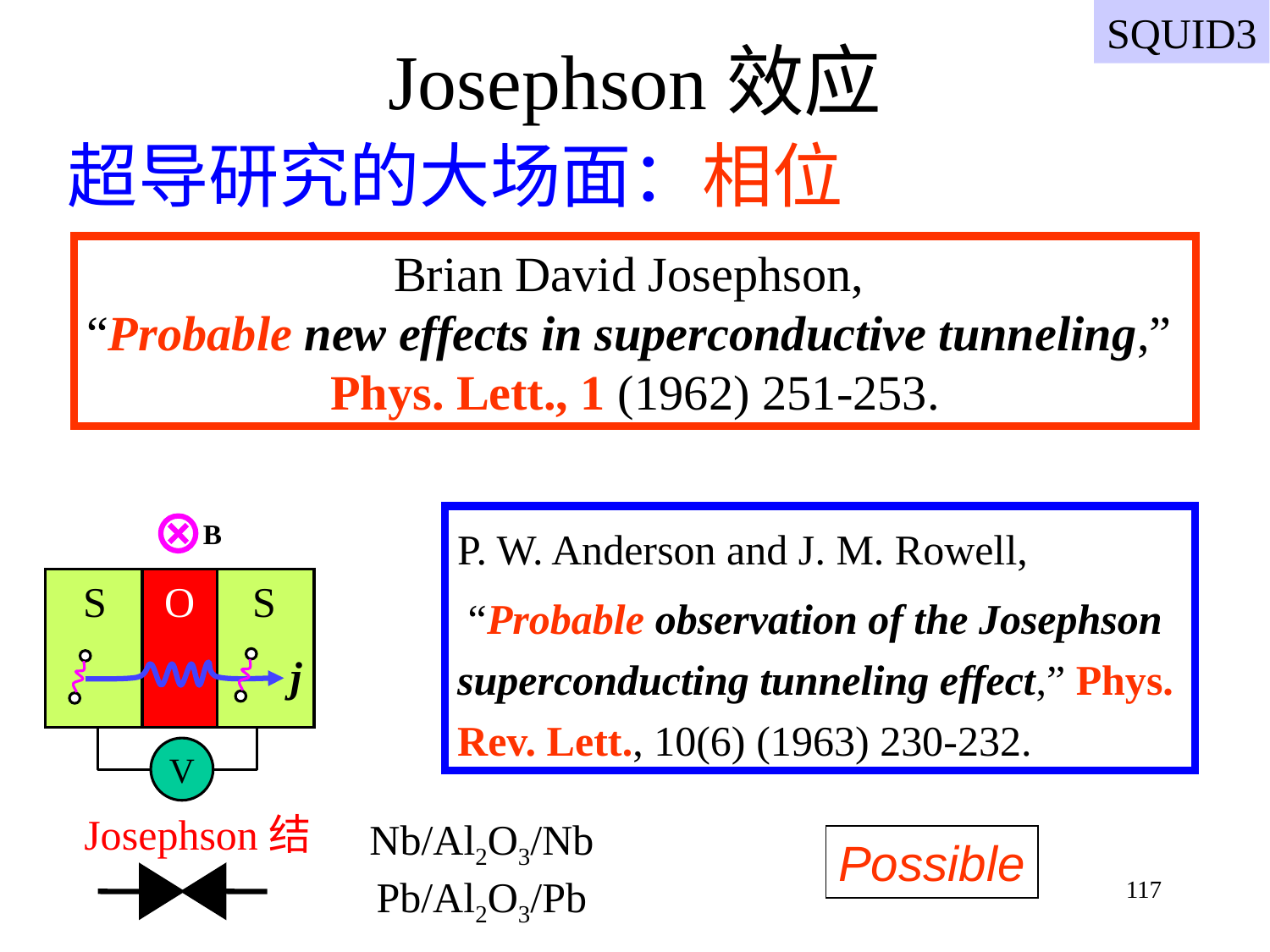

SQUID3
# Josephson效应
超导研究的大场面：相位
Brian David Josephson,
“Probable new effects in superconductive tunneling,”
Phys. Lett., 1 (1962) 251-253.
P. W. Anderson and J. M. Rowell,
 “Probable observation of the Josephson superconducting tunneling effect,” Phys. Rev. Lett., 10(6) (1963) 230-232.

B
S
O
S
j

V
Josephson结

Nb/Al2O3/Nb
Pb/Al2O3/Pb
Possible
117